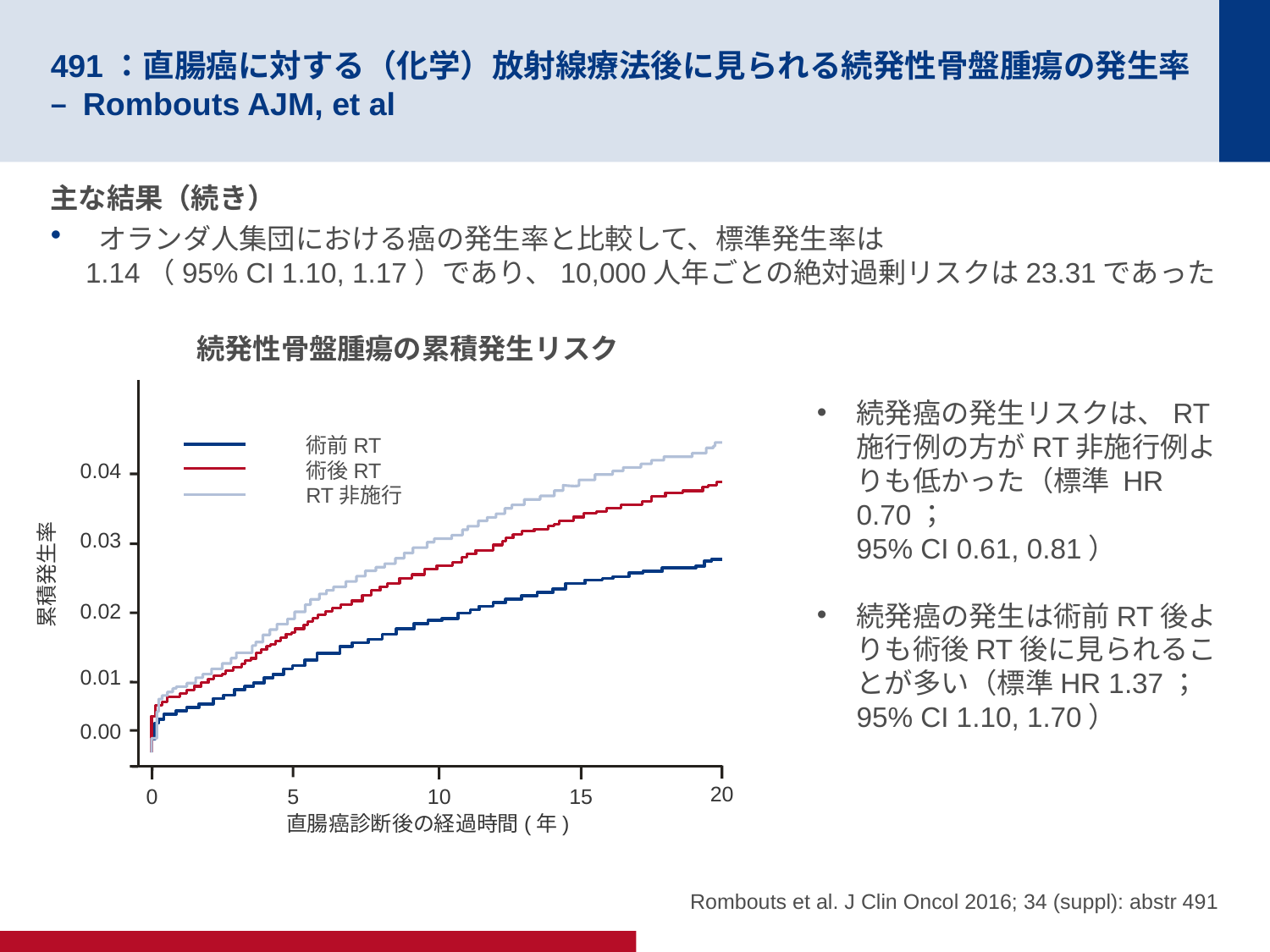

# 491：直腸癌に対する（化学）放射線療法後に見られる続発性骨盤腫瘍の発生率 – Rombouts AJM, et al
主な結果（続き）
 オランダ人集団における癌の発生率と比較して、標準発生率は
1.14（95% CI 1.10, 1.17）であり、10,000人年ごとの絶対過剰リスクは23.31であった

続発性骨盤腫瘍の累積発生リスク

0.04

0.03

累積発生率
0.02

0.01

0.00

20
0
5
10
15

直腸癌診断後の経過時間(年)
続発癌の発生リスクは、RT施行例の方がRT非施行例よりも低かった（標準 HR 0.70；
95% CI 0.61, 0.81）

続発癌の発生は術前RT後よりも術後RT後に見られることが多い（標準HR 1.37；
95% CI 1.10, 1.70）
術前RT
術後RT
RT非施行

Rombouts et al. J Clin Oncol 2016; 34 (suppl): abstr 491